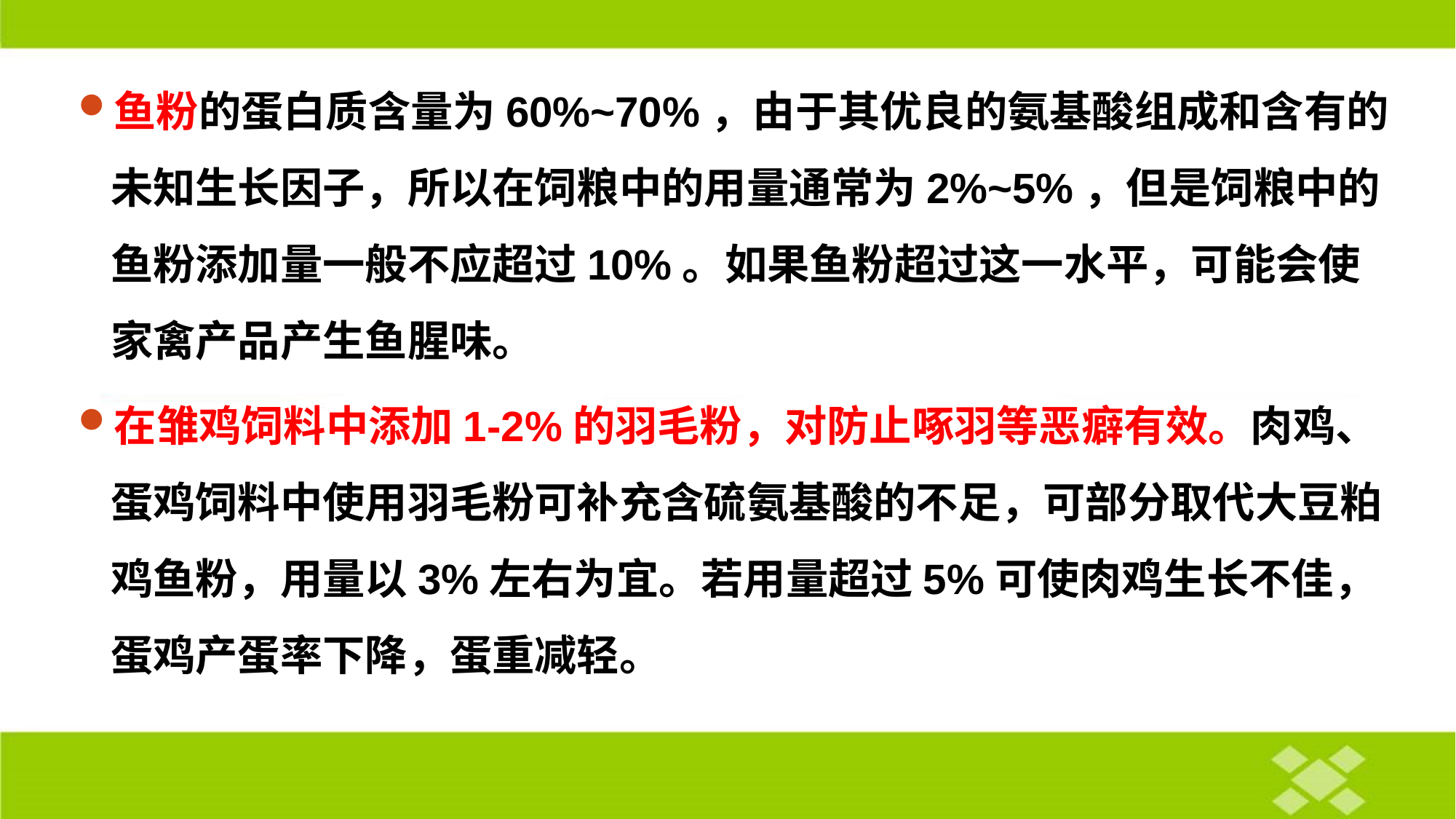

鱼粉的蛋白质含量为60%~70%，由于其优良的氨基酸组成和含有的未知生长因子，所以在饲粮中的用量通常为2%~5%，但是饲粮中的鱼粉添加量一般不应超过10%。如果鱼粉超过这一水平，可能会使家禽产品产生鱼腥味。
在雏鸡饲料中添加1-2%的羽毛粉，对防止啄羽等恶癖有效。肉鸡、蛋鸡饲料中使用羽毛粉可补充含硫氨基酸的不足，可部分取代大豆粕鸡鱼粉，用量以3%左右为宜。若用量超过5%可使肉鸡生长不佳，蛋鸡产蛋率下降，蛋重减轻。